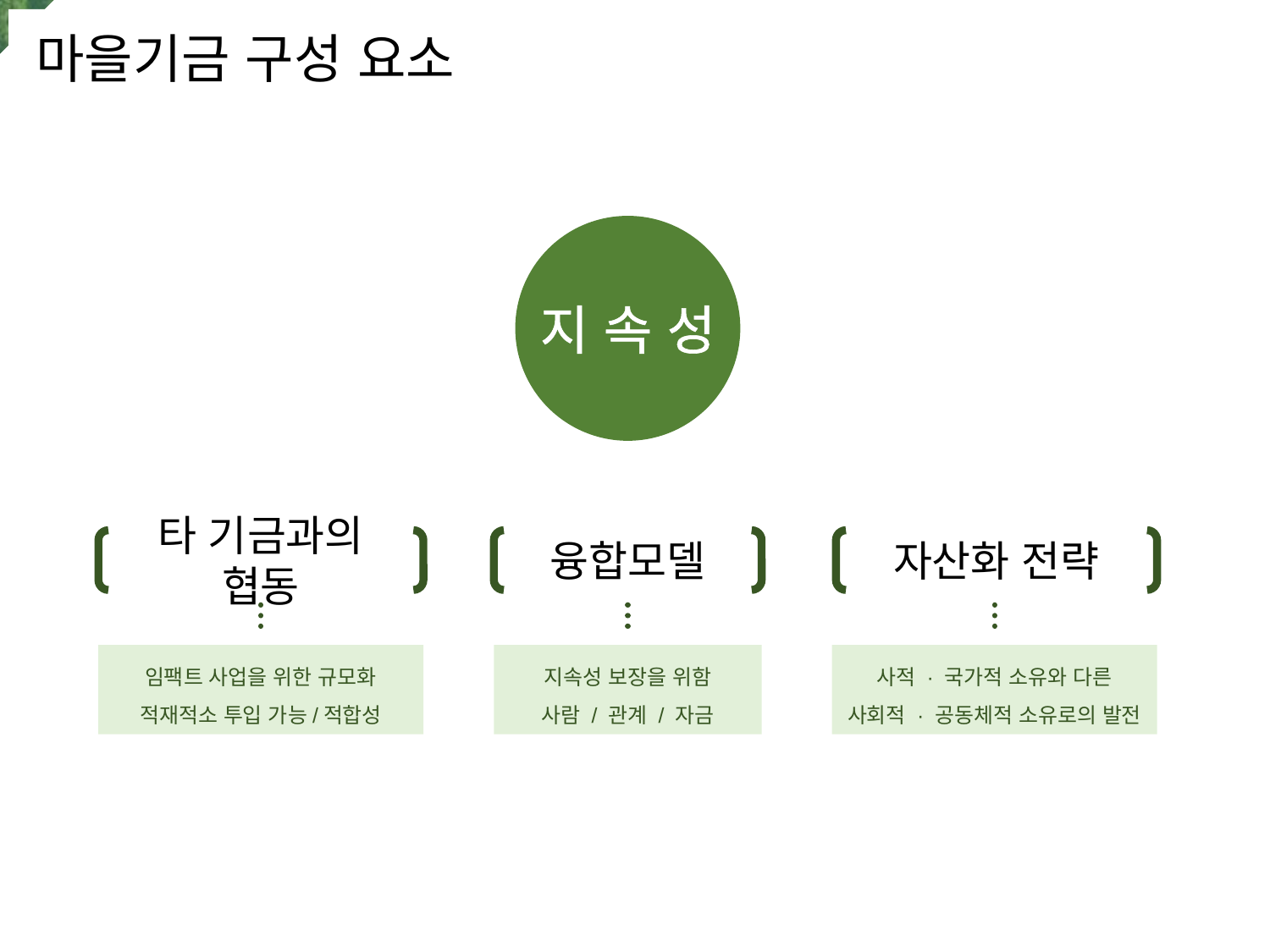

마을기금 구성 요소
지 속 성
타 기금과의 협동
임팩트 사업을 위한 규모화
적재적소 투입 가능/적합성
융합모델
지속성 보장을 위함
사람 / 관계 / 자금
자산화 전략
사적 · 국가적 소유와 다른
사회적 · 공동체적 소유로의 발전